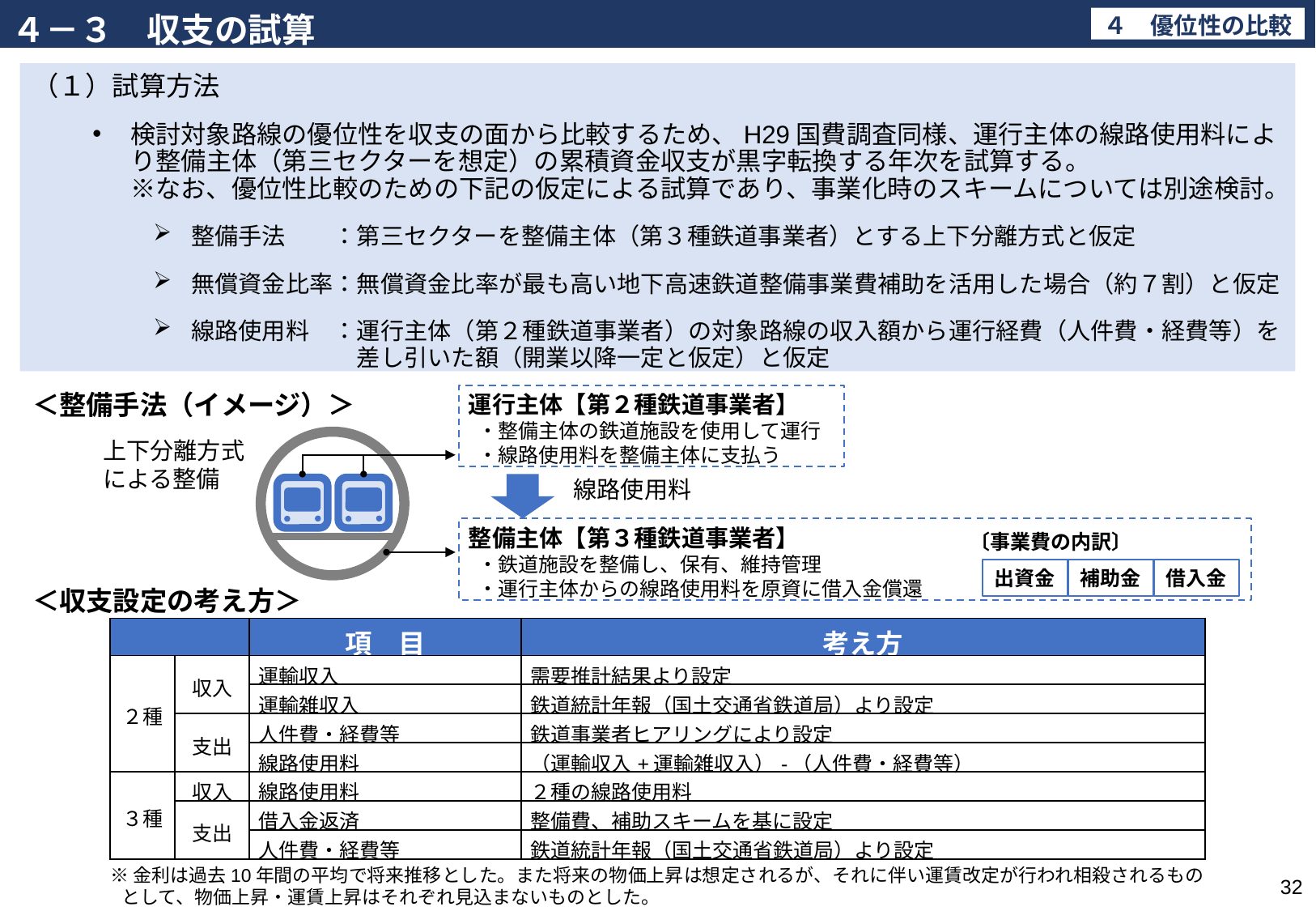

４－３　収支の試算
４　優位性の比較
（１）試算方法
検討対象路線の優位性を収支の面から比較するため、H29国費調査同様、運行主体の線路使用料により整備主体（第三セクターを想定）の累積資金収支が黒字転換する年次を試算する。
※なお、優位性比較のための下記の仮定による試算であり、事業化時のスキームについては別途検討。
整備手法　　：第三セクターを整備主体（第３種鉄道事業者）とする上下分離方式と仮定
無償資金比率：無償資金比率が最も高い地下高速鉄道整備事業費補助を活用した場合（約７割）と仮定
線路使用料　：運行主体（第２種鉄道事業者）の対象路線の収入額から運行経費（人件費・経費等）を
　　　　　　　差し引いた額（開業以降一定と仮定）と仮定
＜整備手法（イメージ）＞
運行主体【第２種鉄道事業者】
 ・整備主体の鉄道施設を使用して運行
 ・線路使用料を整備主体に支払う

上下分離方式
による整備

線路使用料
整備主体【第３種鉄道事業者】
 ・鉄道施設を整備し、保有、維持管理
 ・運行主体からの線路使用料を原資に借入金償還
〔事業費の内訳〕

出資金
補助金
借入金
＜収支設定の考え方＞
|  |  | 項　目 | 考え方 |
| --- | --- | --- | --- |
| ２種 | 収入 | 運輸収入 | 需要推計結果より設定 |
|  |  | 運輸雑収入 | 鉄道統計年報（国土交通省鉄道局）より設定 |
|  | 支出 | 人件費・経費等 | 鉄道事業者ヒアリングにより設定 |
|  |  | 線路使用料 | （運輸収入+運輸雑収入）-（人件費・経費等） |
| ３種 | 収入 | 線路使用料 | ２種の線路使用料 |
|  | 支出 | 借入金返済 | 整備費、補助スキームを基に設定 |
|  |  | 人件費・経費等 | 鉄道統計年報（国土交通省鉄道局）より設定 |
※金利は過去10年間の平均で将来推移とした。また将来の物価上昇は想定されるが、それに伴い運賃改定が行われ相殺されるものとして、物価上昇・運賃上昇はそれぞれ見込まないものとした。
32